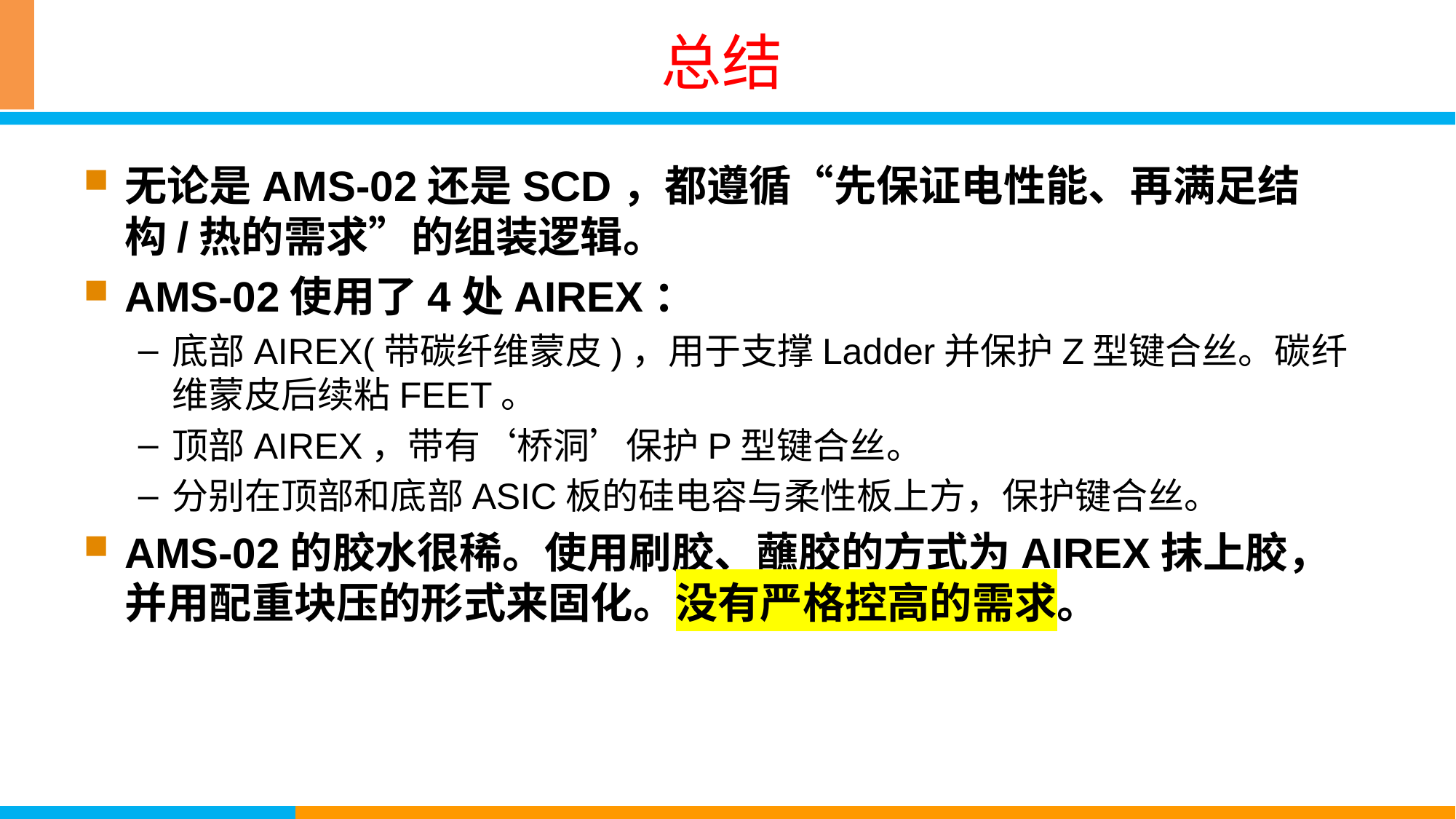

# 总结
无论是AMS-02还是SCD，都遵循“先保证电性能、再满足结构/热的需求”的组装逻辑。
AMS-02使用了4处AIREX：
底部AIREX(带碳纤维蒙皮)，用于支撑Ladder并保护Z型键合丝。碳纤维蒙皮后续粘FEET。
顶部AIREX，带有‘桥洞’保护P型键合丝。
分别在顶部和底部ASIC板的硅电容与柔性板上方，保护键合丝。
AMS-02的胶水很稀。使用刷胶、蘸胶的方式为AIREX抹上胶，并用配重块压的形式来固化。没有严格控高的需求。